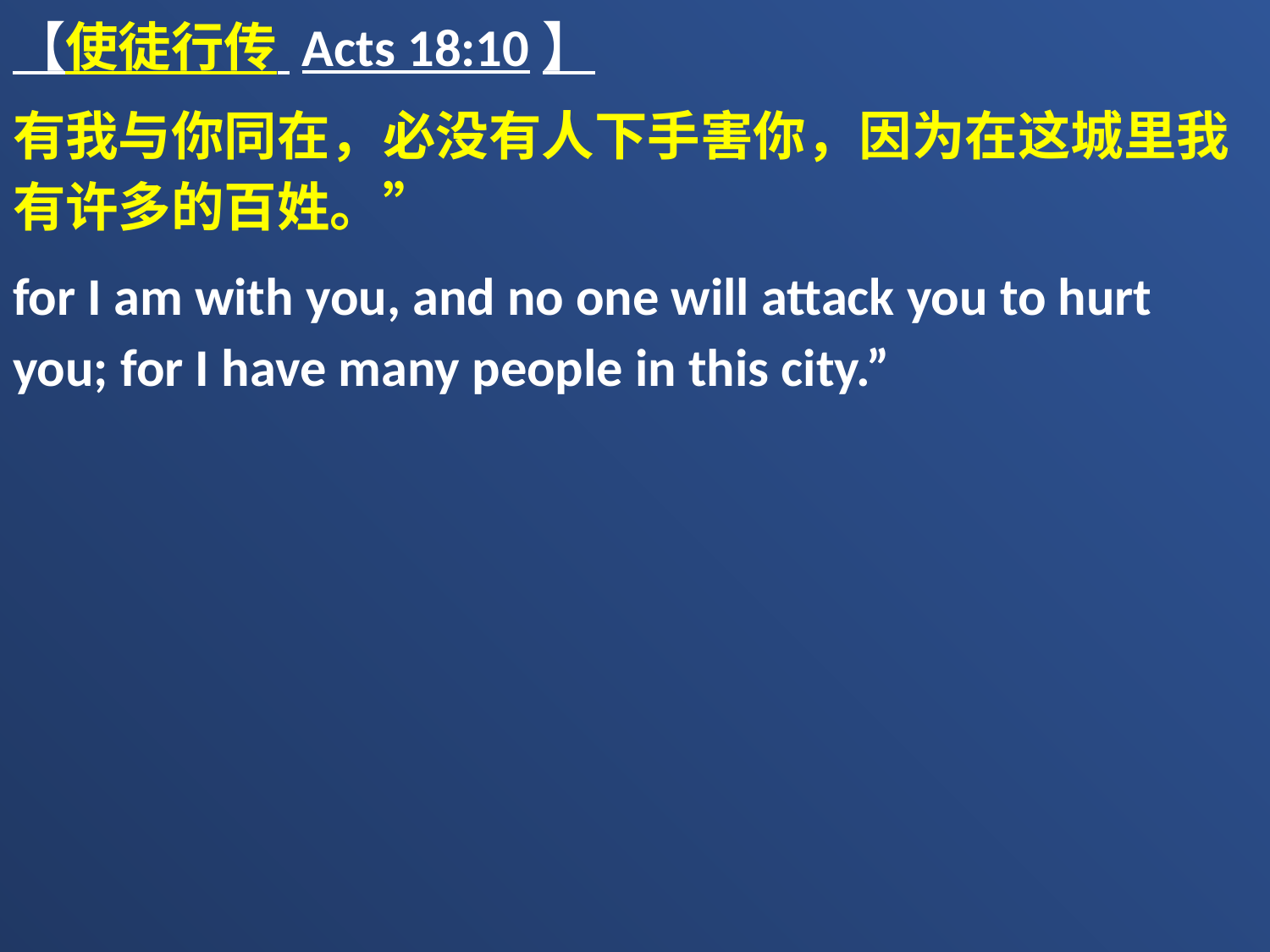

【使徒行传 Acts 18:10】
有我与你同在，必没有人下手害你，因为在这城里我有许多的百姓。”
for I am with you, and no one will attack you to hurt you; for I have many people in this city.”